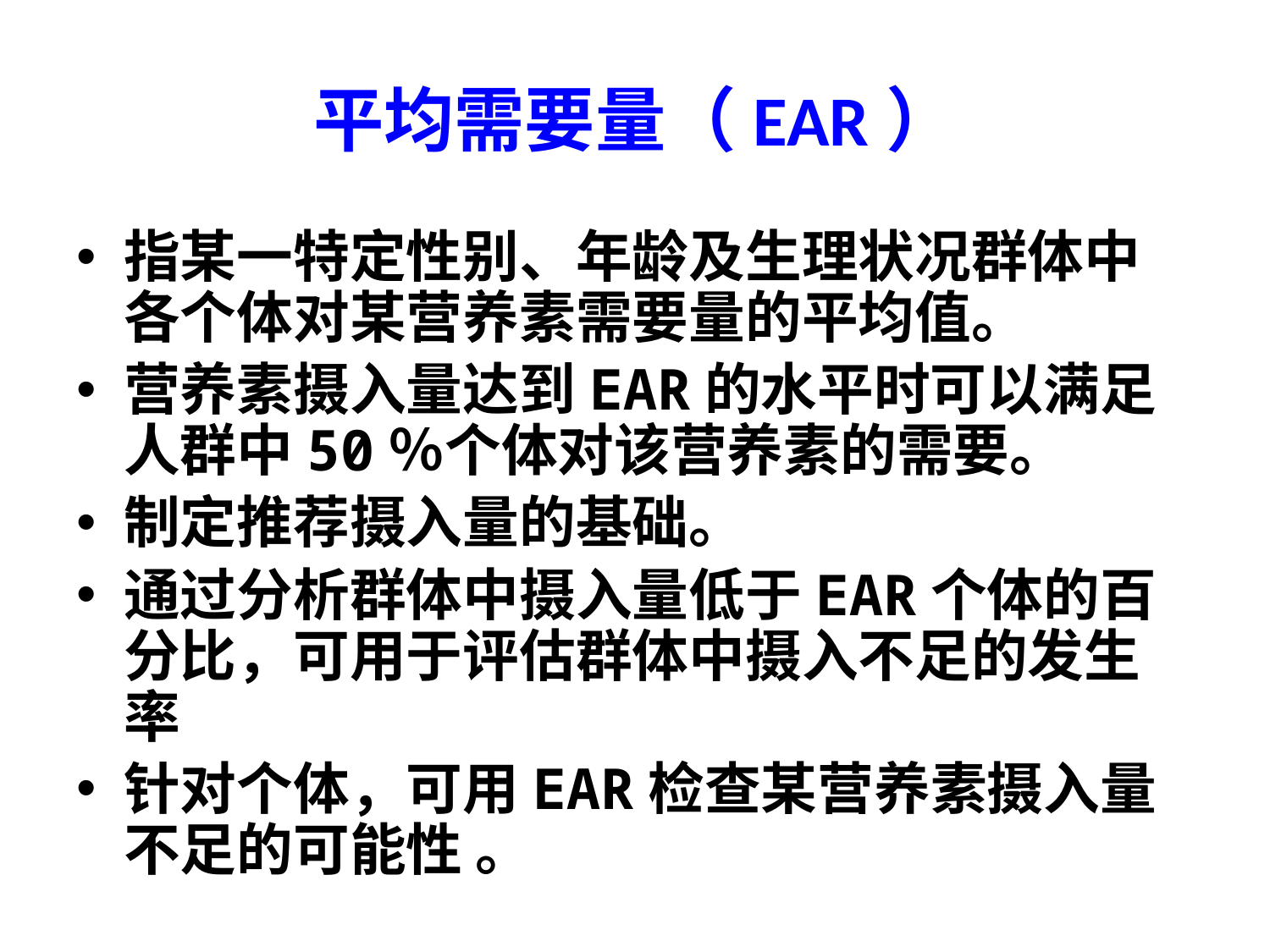

# 平均需要量（EAR）
指某一特定性别、年龄及生理状况群体中各个体对某营养素需要量的平均值。
营养素摄入量达到EAR的水平时可以满足人群中50％个体对该营养素的需要。
制定推荐摄入量的基础。
通过分析群体中摄入量低于EAR个体的百分比，可用于评估群体中摄入不足的发生率
针对个体，可用EAR检查某营养素摄入量不足的可能性 。